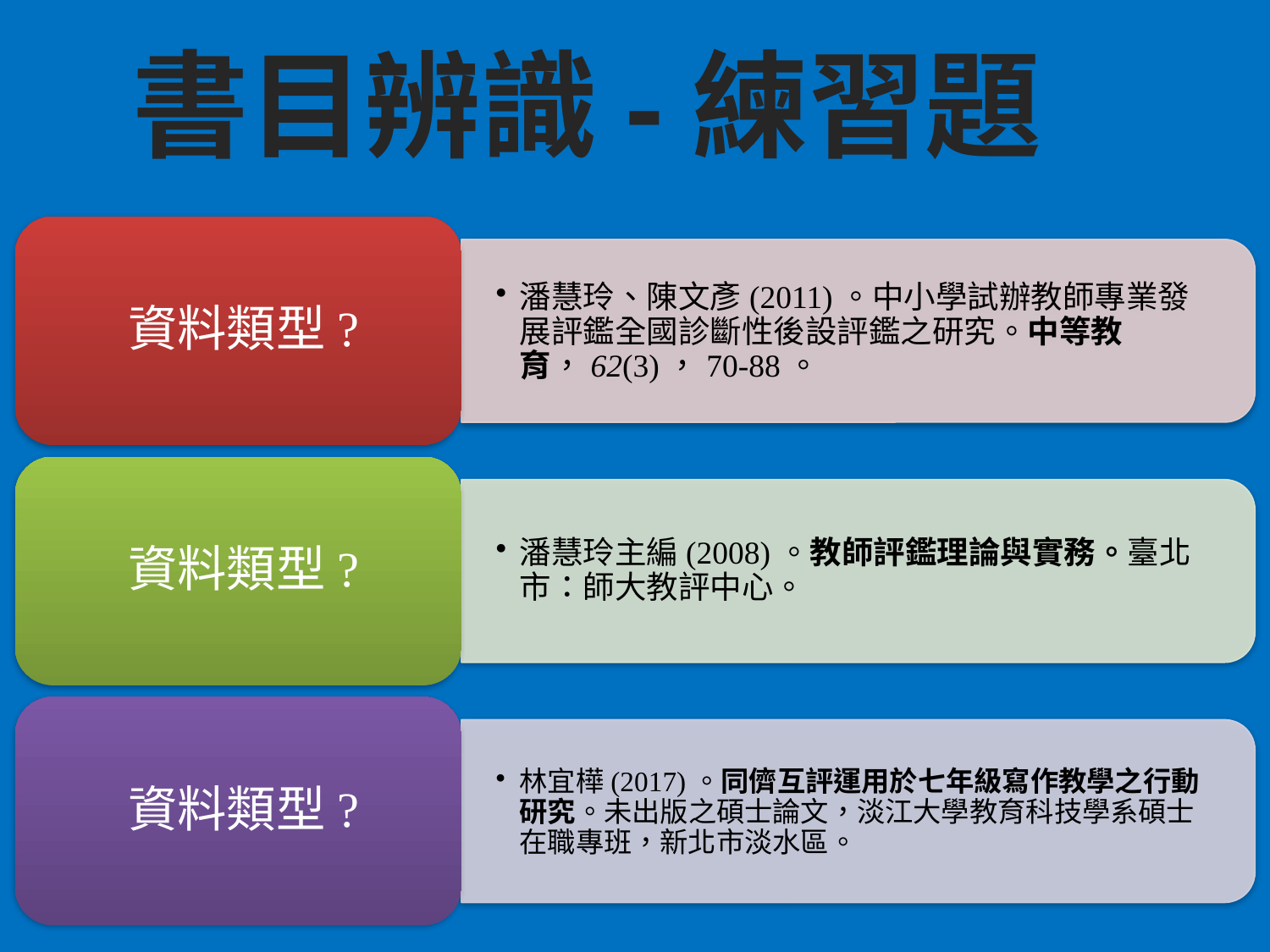

書目辨識-練習題

潘慧玲、陳文彥(2011)。中小學試辦教師專業發展評鑑全國診斷性後設評鑑之研究。中等教育，62(3)，70-88。

資料類型?
潘慧玲主編(2008)。教師評鑑理論與實務。臺北市：師大教評中心。
資料類型?

林宜樺(2017)。同儕互評運用於七年級寫作教學之行動研究。未出版之碩士論文，淡江大學教育科技學系碩士在職專班，新北市淡水區。

資料類型?